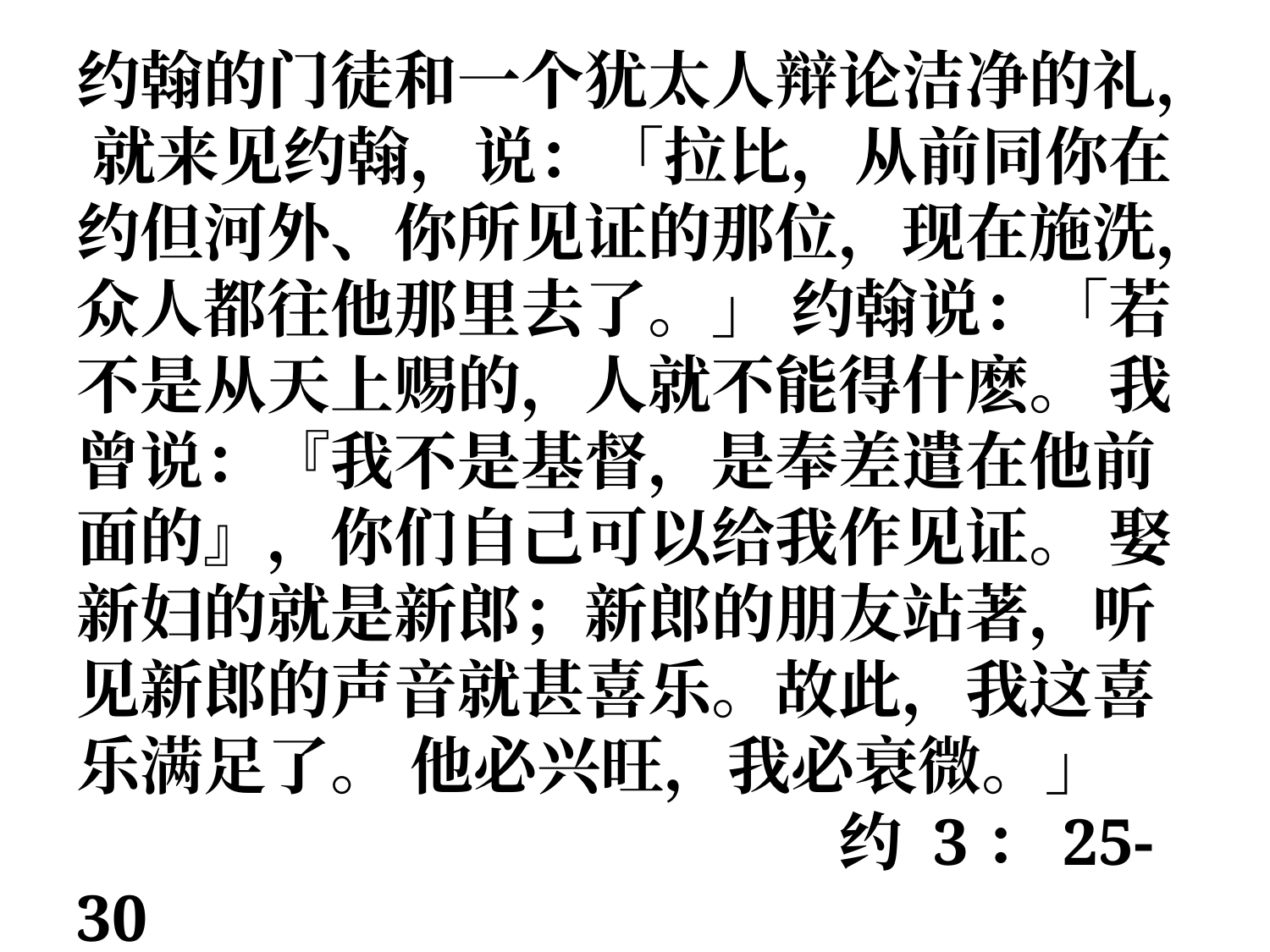

约翰的门徒和一个犹太人辩论洁净的礼， 就来见约翰，说：「拉比，从前同你在约但河外、你所见证的那位，现在施洗，众人都往他那里去了。」 约翰说：「若不是从天上赐的，人就不能得什麽。 我曾说：『我不是基督，是奉差遣在他前面的』，你们自己可以给我作见证。 娶新妇的就是新郎；新郎的朋友站著，听见新郎的声音就甚喜乐。故此，我这喜乐满足了。 他必兴旺，我必衰微。」						约 3：25-30